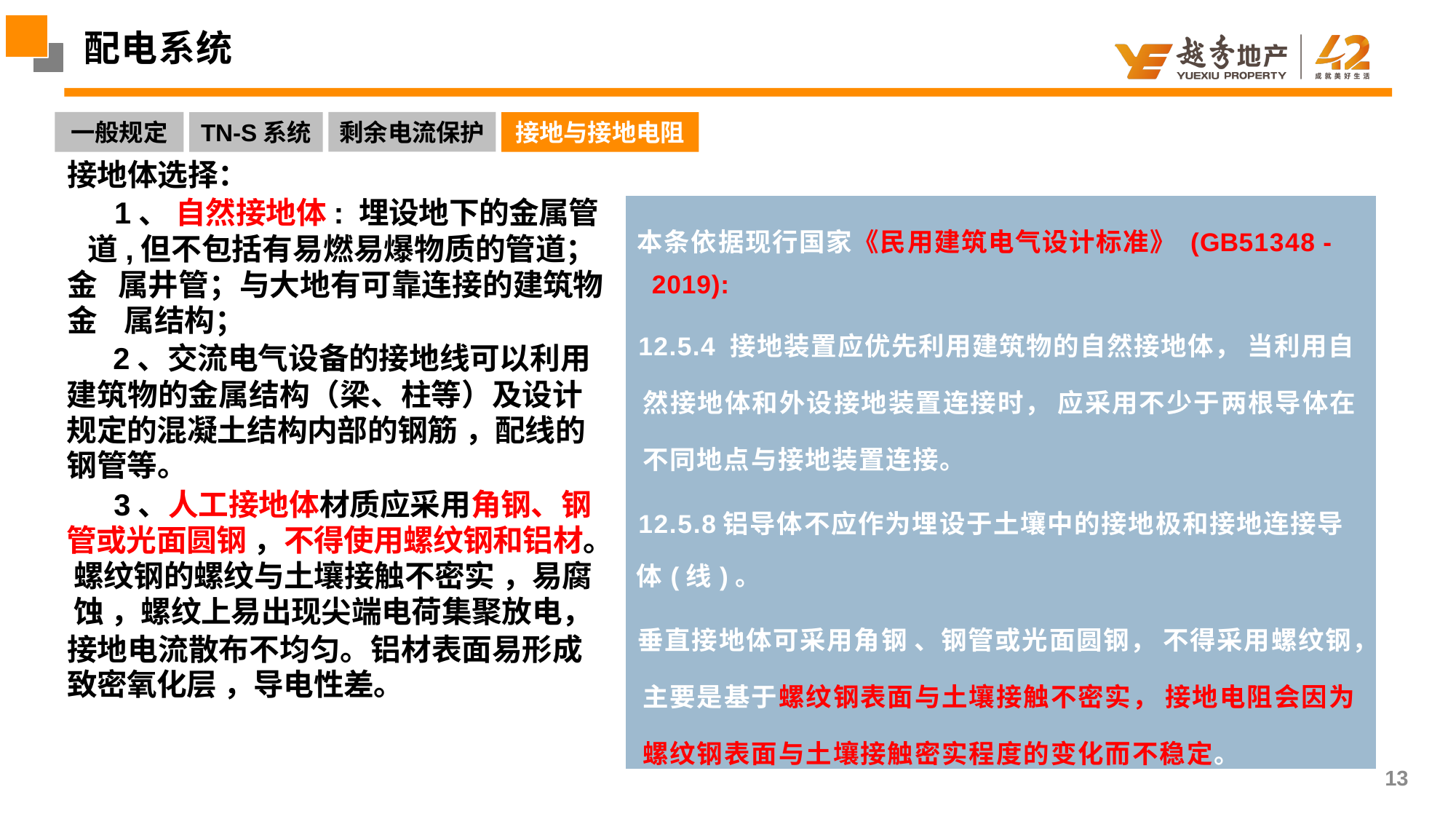

配电系统
剩余电流保护
一般规定
TN-S系统
接地与接地电阻

接地体选择：
1、 自然接地体: 埋设地下的金属管     道,但不包括有易燃易爆物质的管道；金   属井管；与大地有可靠连接的建筑物金    属结构；
2、交流电气设备的接地线可以利用   建筑物的金属结构（梁、柱等）及设计    规定的混凝土结构内部的钢筋 ，配线的    钢管等。
3、人工接地体材质应采用角钢、钢   管或光面圆钢 ，不得使用螺纹钢和铝材。 螺纹钢的螺纹与土壤接触不密实 ，易腐    蚀 ，螺纹上易出现尖端电荷集聚放电，
接地电流散布不均匀。铝材表面易形成    致密氧化层 ，导电性差。
| 本条依据现行国家《民用建筑电气设计标准》 (GB51348 - 2019): 12.5.4 接地装置应优先利用建筑物的自然接地体， 当利用自 然接地体和外设接地装置连接时， 应采用不少于两根导体在 不同地点与接地装置连接。 12.5.8铝导体不应作为埋设于土壤中的接地极和接地连接导 体(线)。 垂直接地体可采用角钢 、钢管或光面圆钢， 不得采用螺纹钢， 主要是基于螺纹钢表面与土壤接触不密实， 接地电阻会因为 螺纹钢表面与土壤接触密实程度的变化而不稳定。 |
| --- |